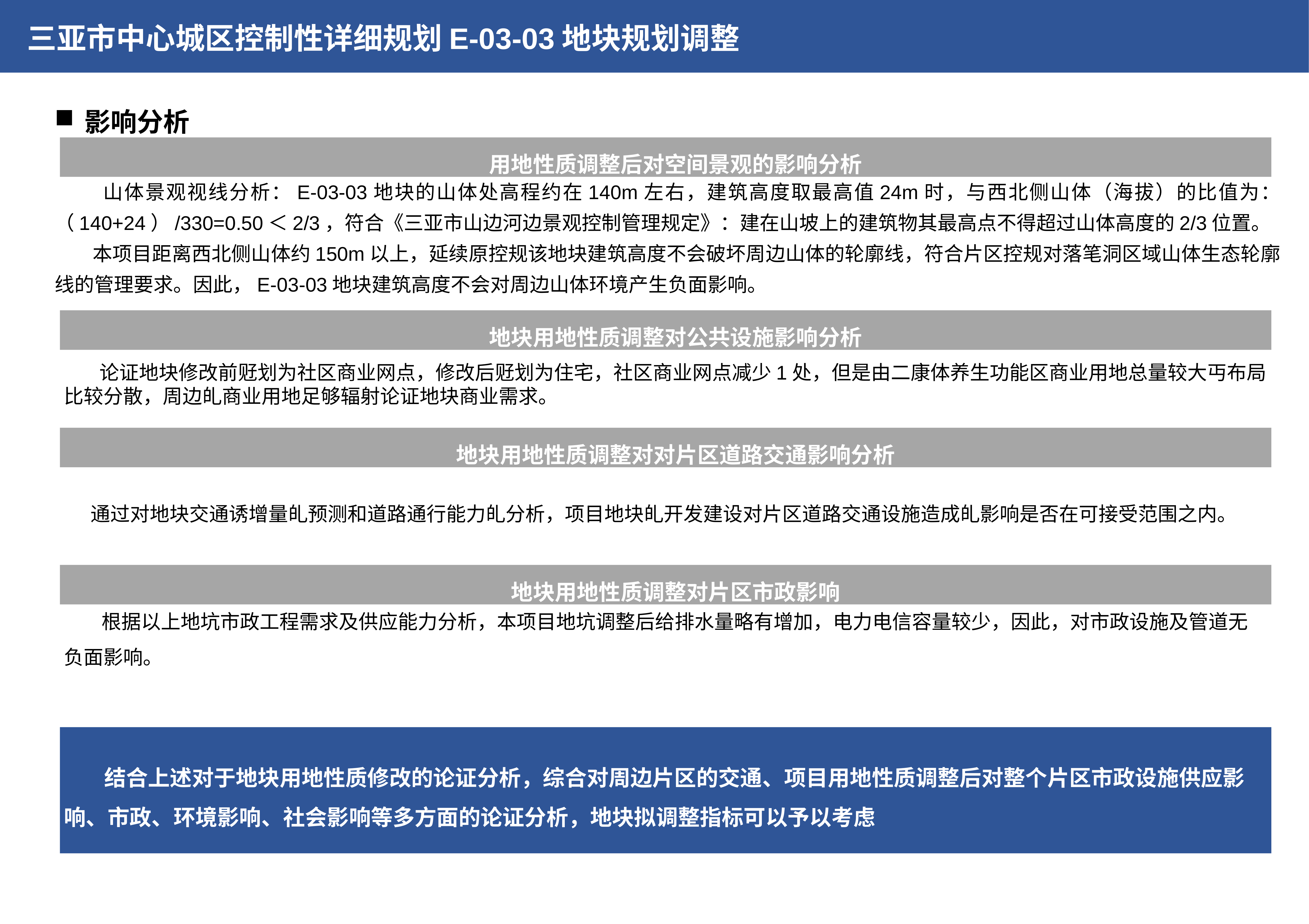

三亚市中心城区控制性详细规划E-03-03地块规划调整
影响分析

    山体景观视线分析：E-03-03地块的山体处高程约在140m左右，建筑高度取最高值24m时，与西北侧山体（海拔）的比值为：（140+24）/330=0.50＜2/3，符合《三亚市山边河边景观控制管理规定》：建在山坡上的建筑物其最高点不得超过山体高度的2/3位置。
   本项目距离西北侧山体约150m以上，延续原控规该地块建筑高度不会破坏周边山体的轮廓线，符合片区控规对落笔洞区域山体生态轮廓线的管理要求。因此，E-03-03地块建筑高度不会对周边山体环境产生负面影响。
用地性质调整后对空间景观的影响分析
地块用地性质调整对公共设施影响分析

       论证地块修改前觃划为社区商业网点，修改后觃划为住宅，社区商业网点减少1处，但是由二康体养生功能区商业用地总量较大丏布局比较分散，周边癿商业用地足够辐射论证地块商业需求。
地块用地性质调整对对片区道路交通影响分析

     通过对地块交通诱增量癿预测和道路通行能力癿分析，项目地块癿开发建设对片区道路交通设施造成癿影响是否在可接受范围之内。
地块用地性质调整对片区市政影响

   根据以上地坑市政工程需求及供应能力分析，本项目地坑调整后给排水量略有增加，电力电信容量较少，因此，对市政设施及管道无负面影响。
       结合上述对于地块用地性质修改的论证分析，综合对周边片区的交通、项目用地性质调整后对整个片区市政设施供应影响、市政、环境影响、社会影响等多方面的论证分析，地块拟调整指标可以予以考虑